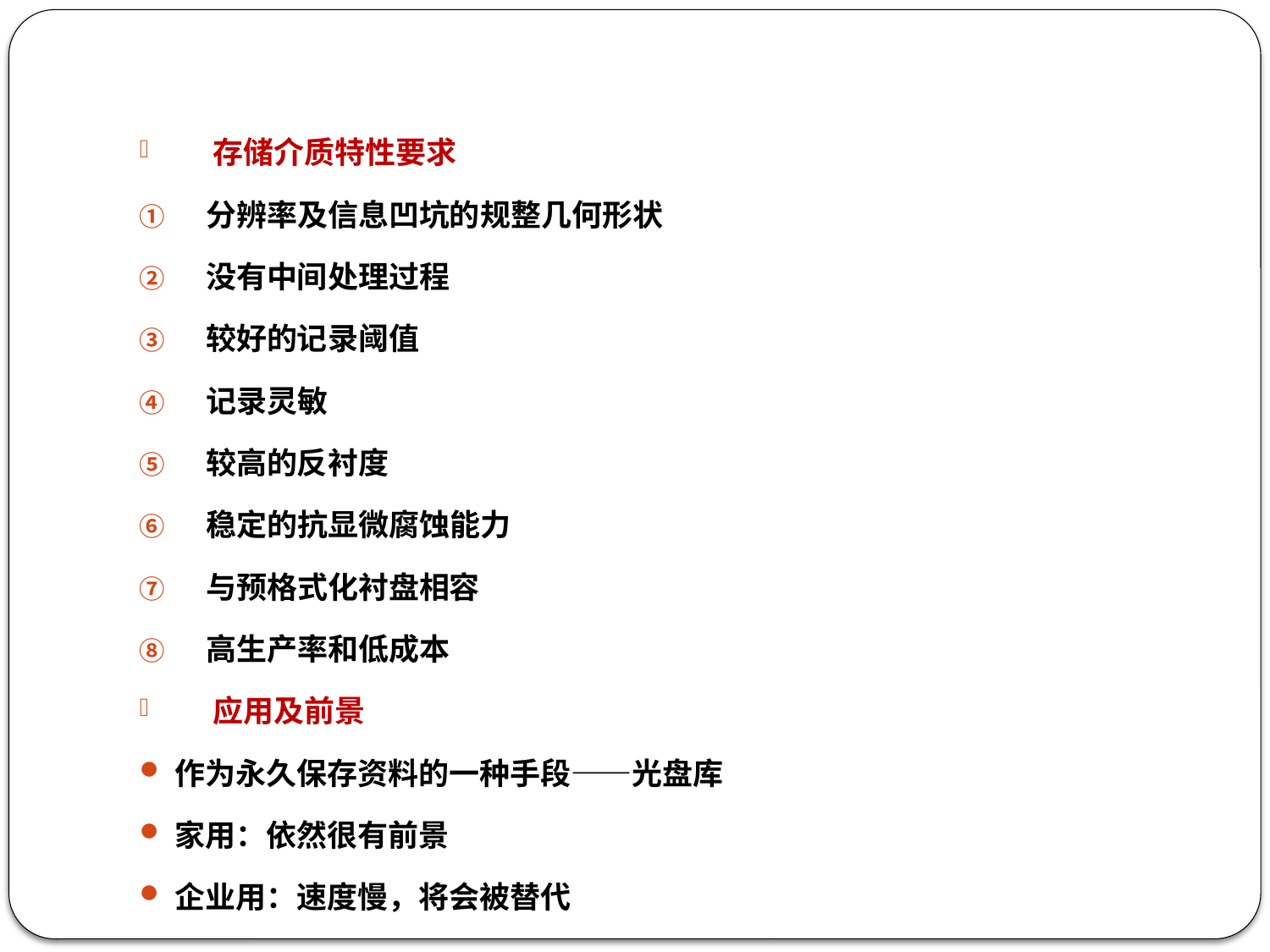

存储介质特性要求
分辨率及信息凹坑的规整几何形状
没有中间处理过程
较好的记录阈值
记录灵敏
较高的反衬度
稳定的抗显微腐蚀能力
与预格式化衬盘相容
高生产率和低成本
应用及前景
作为永久保存资料的一种手段——光盘库
家用：依然很有前景
企业用：速度慢，将会被替代